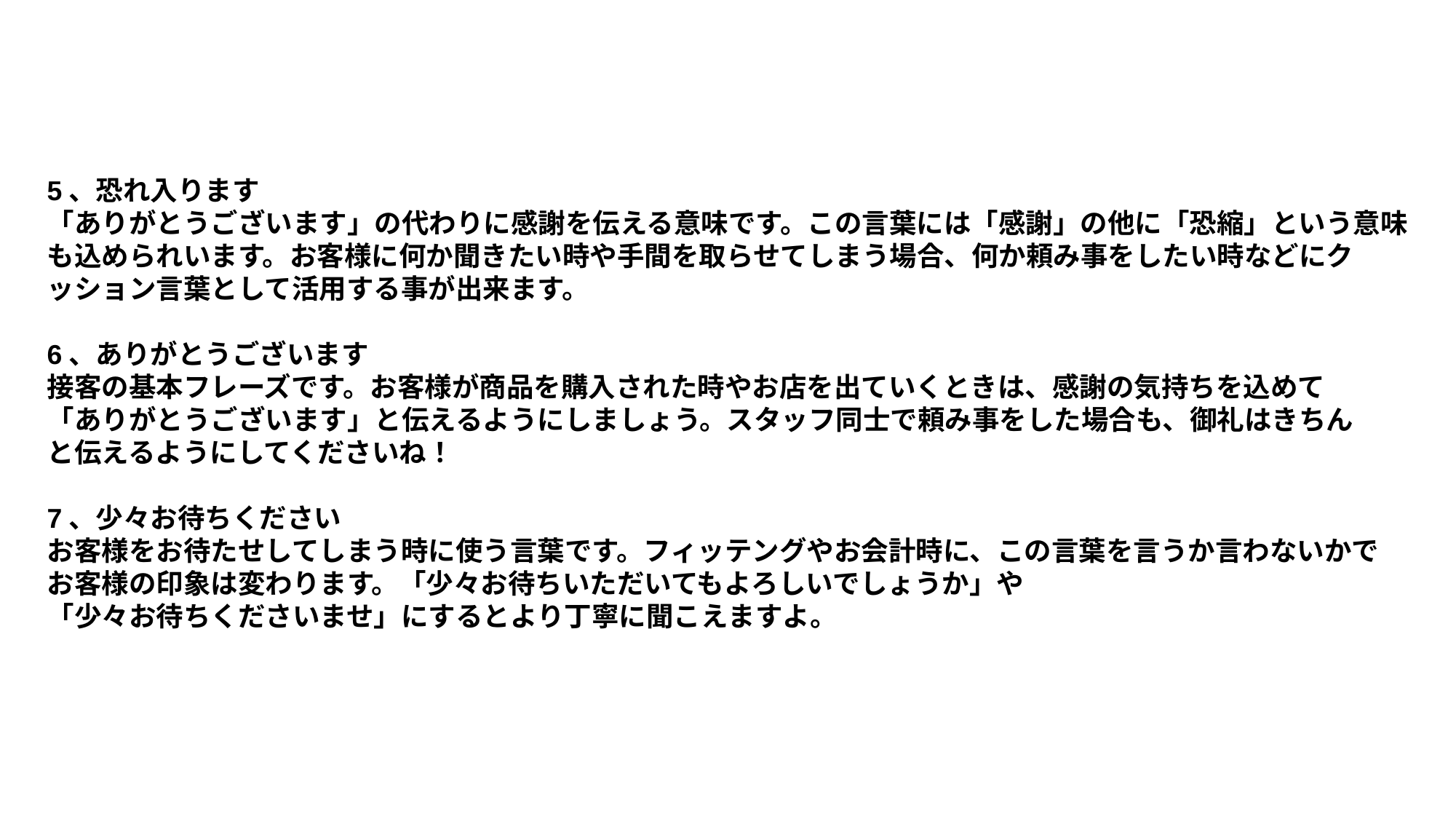

5、恐れ入ります
「ありがとうございます」の代わりに感謝を伝える意味です。この言葉には「感謝」の他に「恐縮」という意味
も込められいます。お客様に何か聞きたい時や手間を取らせてしまう場合、何か頼み事をしたい時などにク
ッション言葉として活用する事が出来ます。

6、ありがとうございます
接客の基本フレーズです。お客様が商品を購入された時やお店を出ていくときは、感謝の気持ちを込めて
「ありがとうございます」と伝えるようにしましょう。スタッフ同士で頼み事をした場合も、御礼はきちん
と伝えるようにしてくださいね！

7、少々お待ちください
お客様をお待たせしてしまう時に使う言葉です。フィッテングやお会計時に、この言葉を言うか言わないかで
お客様の印象は変わります。「少々お待ちいただいてもよろしいでしょうか」や
「少々お待ちくださいませ」にするとより丁寧に聞こえますよ。